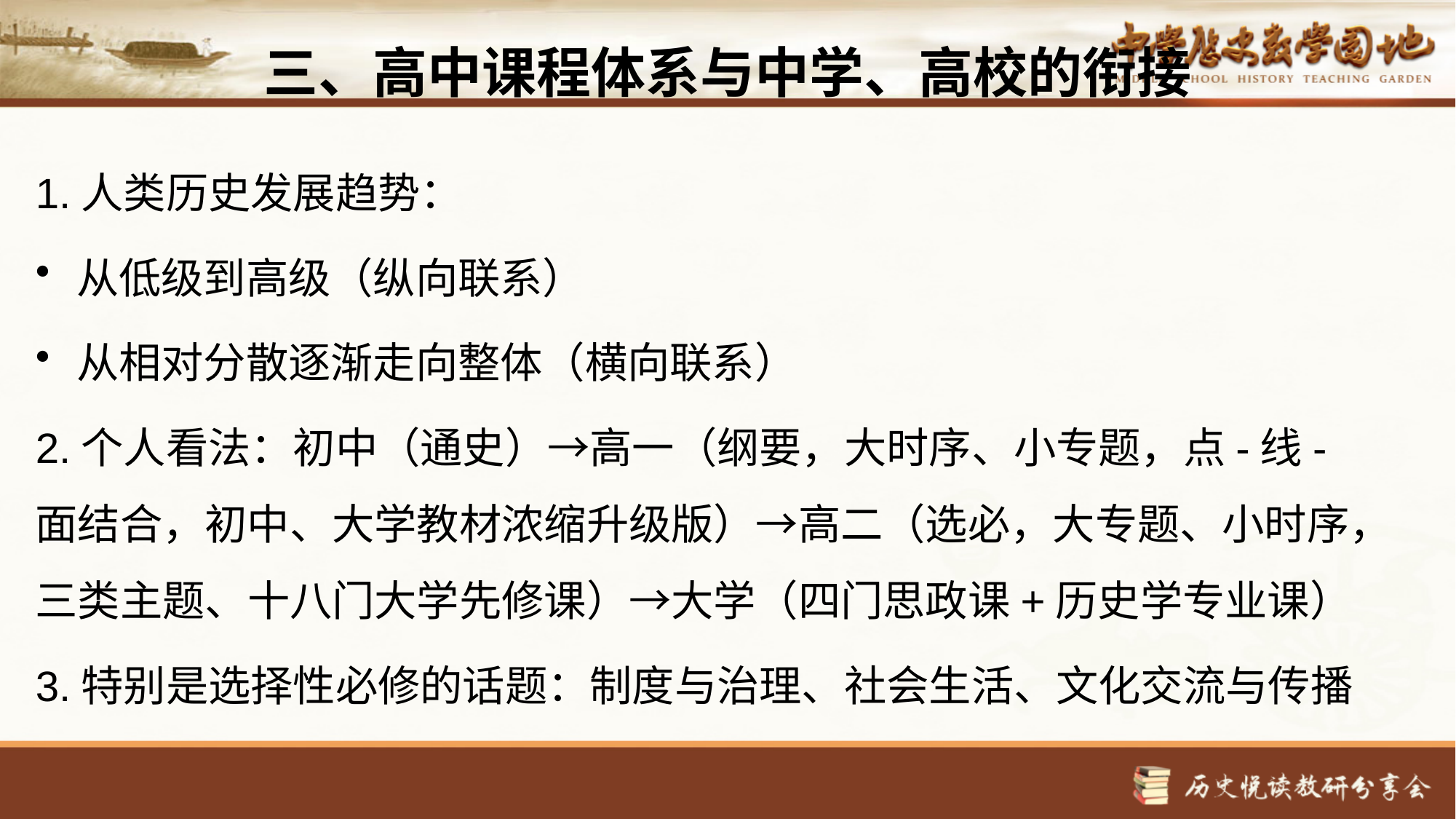

# 三、高中课程体系与中学、高校的衔接
1.人类历史发展趋势：
从低级到高级（纵向联系）
从相对分散逐渐走向整体（横向联系）
2.个人看法：初中（通史）→高一（纲要，大时序、小专题，点-线-面结合，初中、大学教材浓缩升级版）→高二（选必，大专题、小时序，三类主题、十八门大学先修课）→大学（四门思政课+历史学专业课）
3.特别是选择性必修的话题：制度与治理、社会生活、文化交流与传播